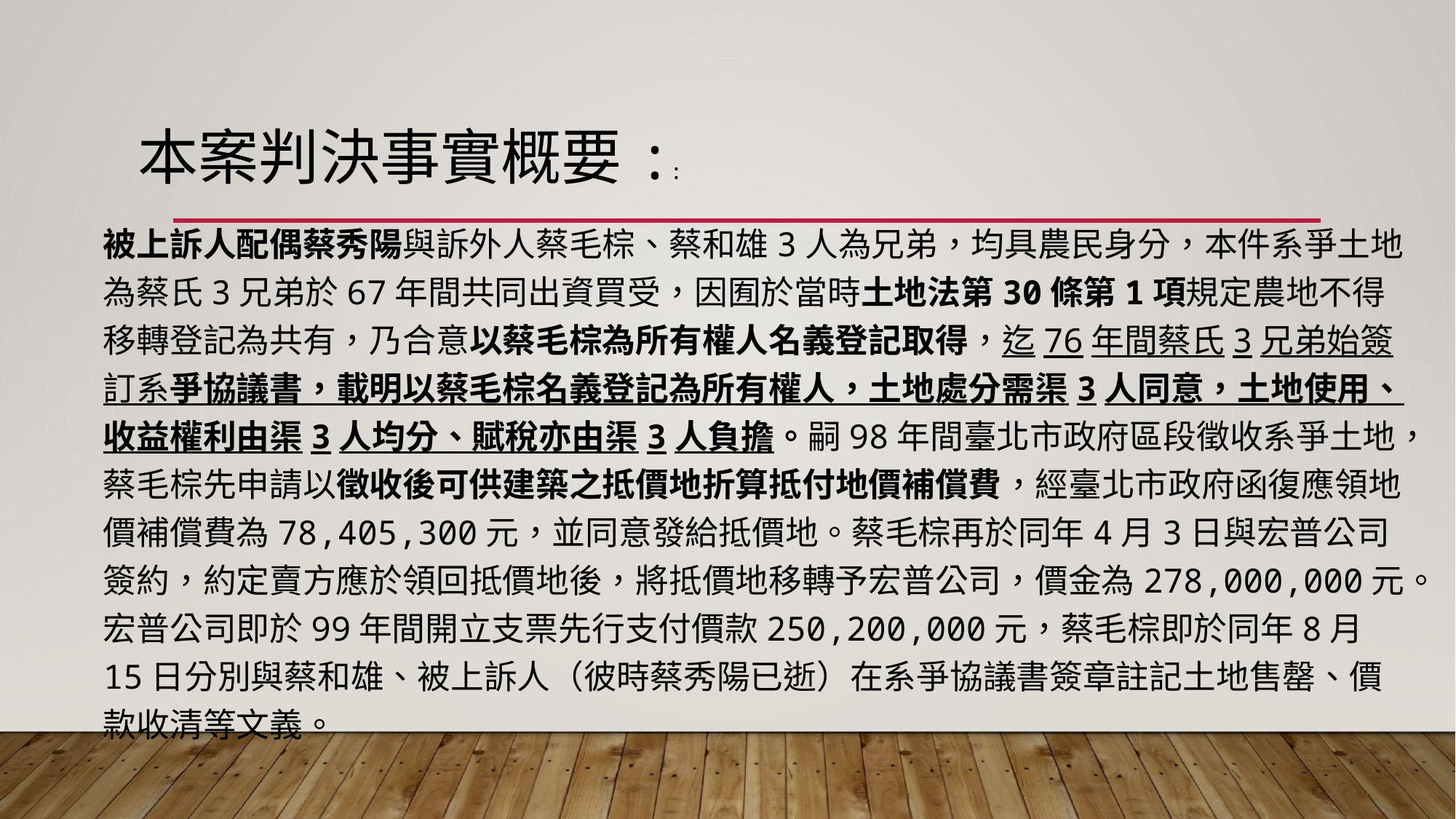

本案判決事實概要::

被上訴人配偶蔡秀陽與訴外人蔡毛棕、蔡和雄3人為兄弟，均具農民身分，本件系爭土地為蔡氏3兄弟於67年間共同出資買受，因囿於當時土地法第30條第1項規定農地不得移轉登記為共有，乃合意以蔡毛棕為所有權人名義登記取得，迄76年間蔡氏3兄弟始簽訂系爭協議書，載明以蔡毛棕名義登記為所有權人，土地處分需渠3人同意，土地使用、收益權利由渠3人均分、賦稅亦由渠3人負擔。嗣98年間臺北市政府區段徵收系爭土地，蔡毛棕先申請以徵收後可供建築之抵價地折算抵付地價補償費，經臺北市政府函復應領地價補償費為78,405,300元，並同意發給抵價地。蔡毛棕再於同年4月3日與宏普公司簽約，約定賣方應於領回抵價地後，將抵價地移轉予宏普公司，價金為278,000,000元。宏普公司即於99年間開立支票先行支付價款250,200,000元，蔡毛棕即於同年8月15日分別與蔡和雄、被上訴人（彼時蔡秀陽已逝）在系爭協議書簽章註記土地售罄、價款收清等文義。